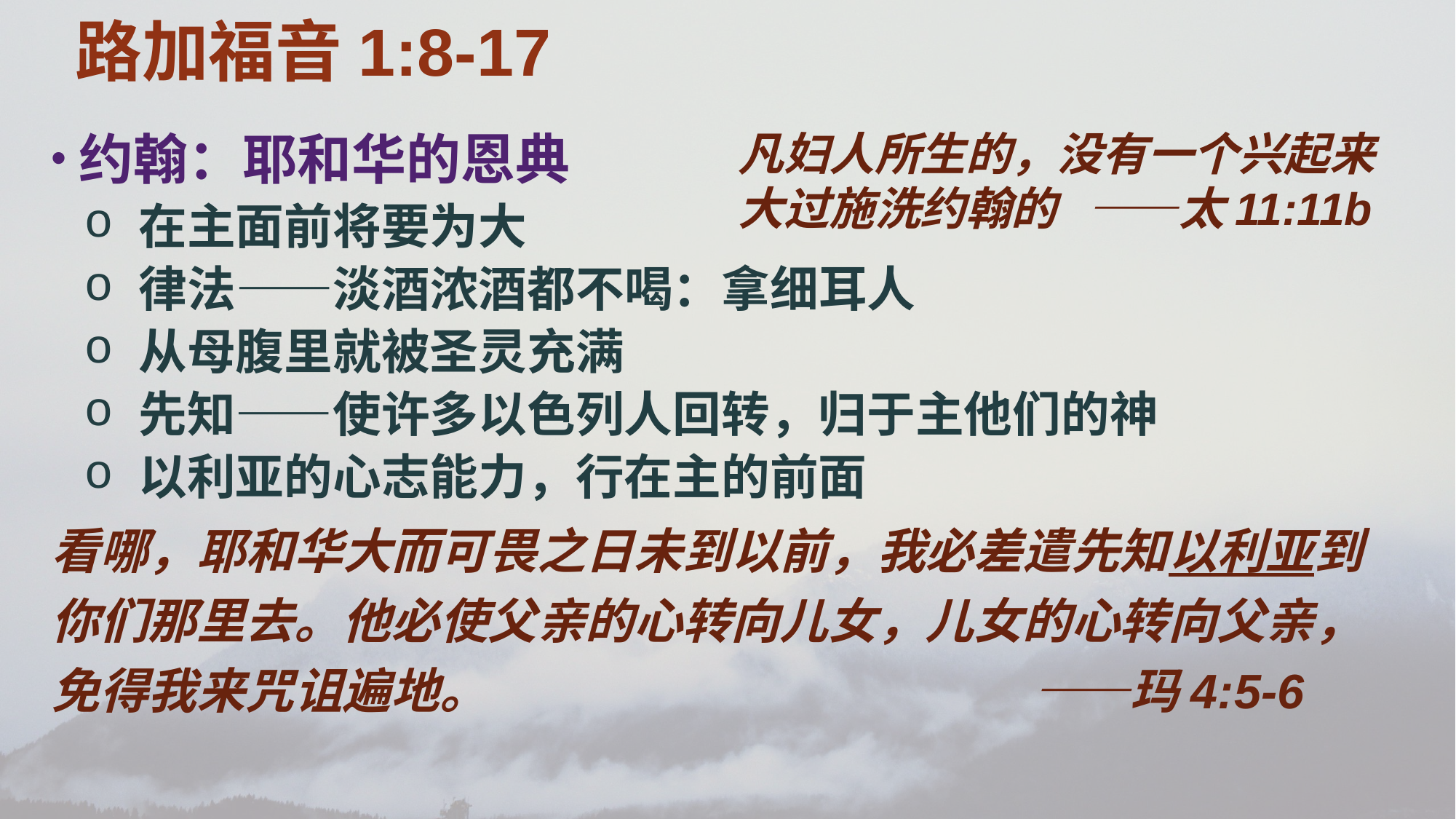

路加福音1:8-17
约翰：耶和华的恩典
在主面前将要为大
律法——淡酒浓酒都不喝：拿细耳人
从母腹里就被圣灵充满
先知——使许多以色列人回转，归于主他们的神
以利亚的心志能力，行在主的前面
看哪，耶和华大而可畏之日未到以前，我必差遣先知以利亚到你们那里去。他必使父亲的心转向儿女，儿女的心转向父亲，免得我来咒诅遍地。					——玛4:5-6
凡妇人所生的，没有一个兴起来大过施洗约翰的   ——太11:11b